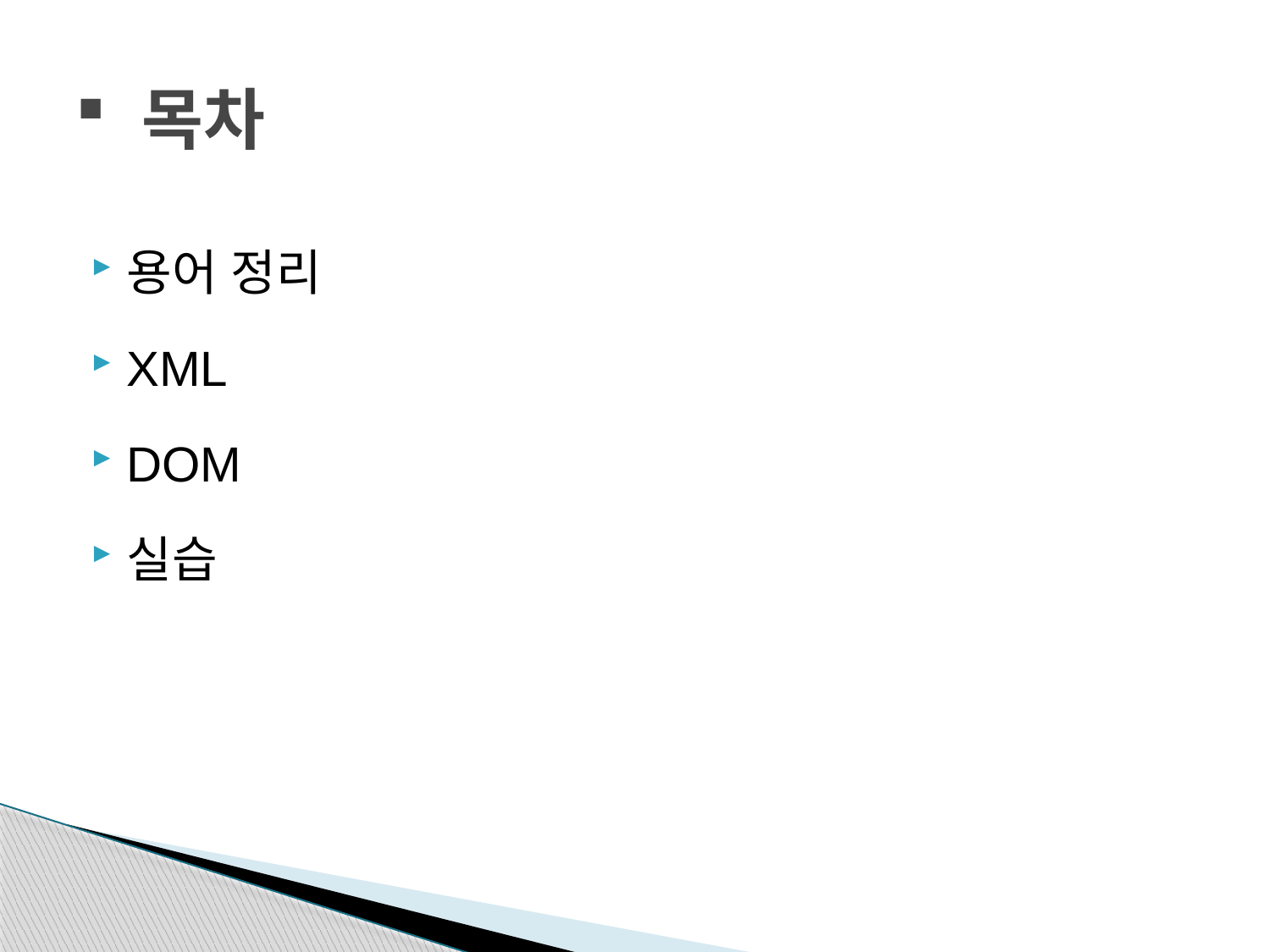

# 목차
용어 정리
XML
DOM
실습